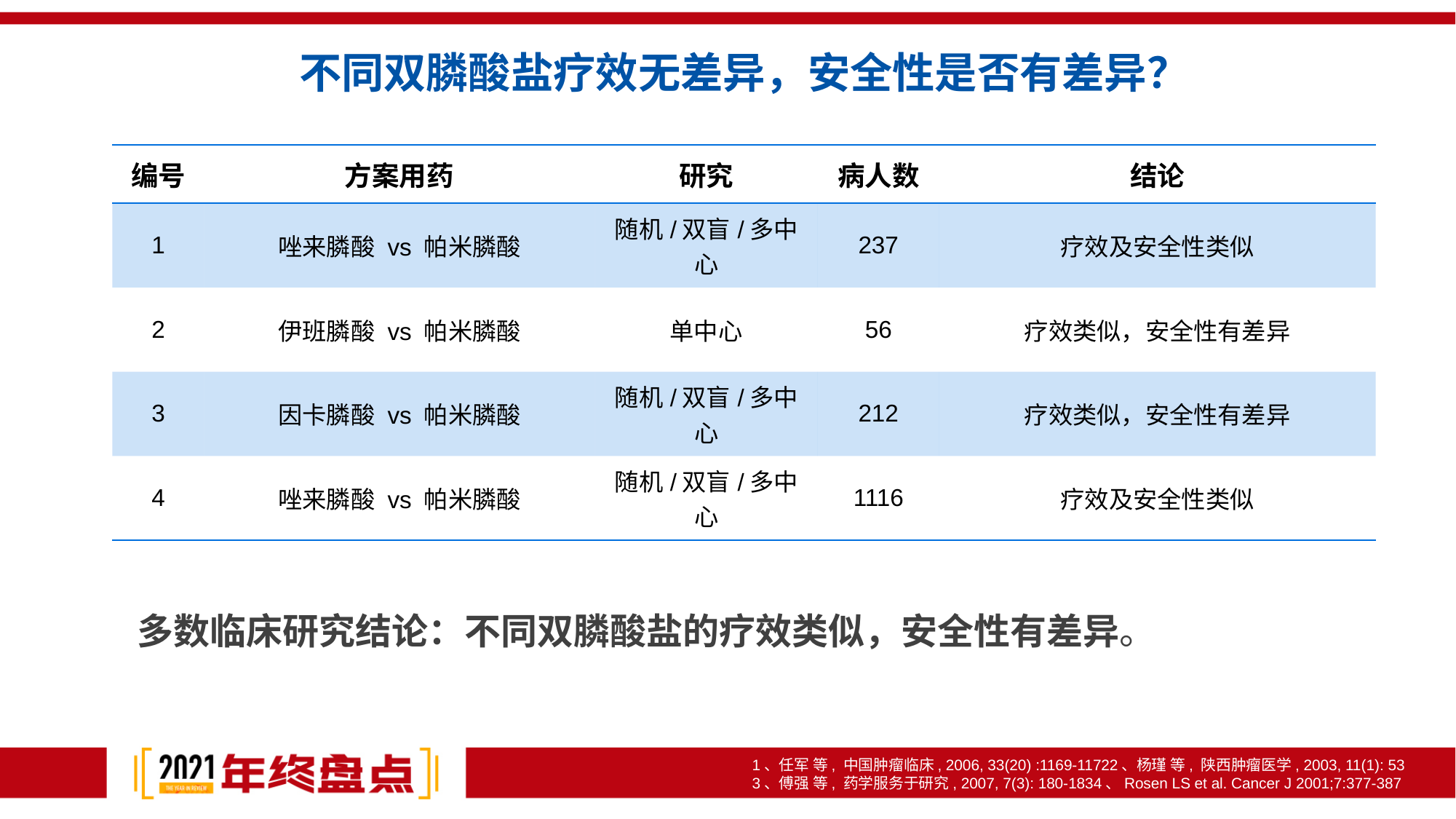

# 不同双膦酸盐疗效无差异，安全性是否有差异？
| 编号 | 方案用药 | 研究 | 病人数 | 结论 |
| --- | --- | --- | --- | --- |
| 1 | 唑来膦酸 vs 帕米膦酸 | 随机/双盲/多中心 | 237 | 疗效及安全性类似 |
| 2 | 伊班膦酸 vs 帕米膦酸 | 单中心 | 56 | 疗效类似，安全性有差异 |
| 3 | 因卡膦酸 vs 帕米膦酸 | 随机/双盲/多中心 | 212 | 疗效类似，安全性有差异 |
| 4 | 唑来膦酸 vs 帕米膦酸 | 随机/双盲/多中心 | 1116 | 疗效及安全性类似 |
多数临床研究结论：不同双膦酸盐的疗效类似，安全性有差异。
1、任军 等, 中国肿瘤临床, 2006, 33(20) :1169-11722、杨瑾 等, 陕西肿瘤医学, 2003, 11(1): 53
3、傅强 等, 药学服务于研究, 2007, 7(3): 180-1834、Rosen LS et al. Cancer J 2001;7:377-387